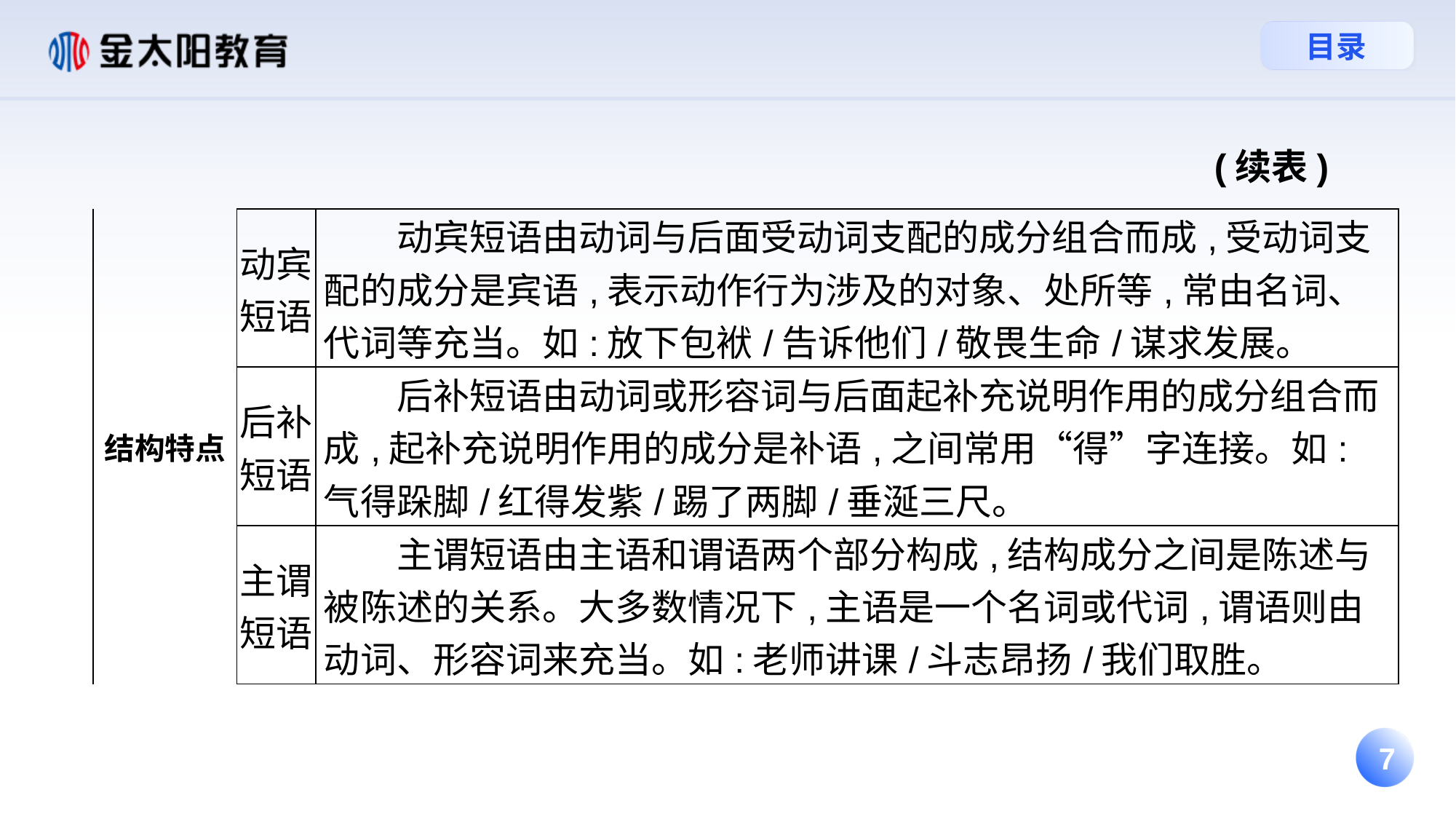

(续表)
| 结构特点 | 动宾短语 | 动宾短语由动词与后面受动词支配的成分组合而成,受动词支配的成分是宾语,表示动作行为涉及的对象、处所等,常由名词、代词等充当。如:放下包袱/告诉他们/敬畏生命/谋求发展。 |
| --- | --- | --- |
|  | 后补短语 | 后补短语由动词或形容词与后面起补充说明作用的成分组合而成,起补充说明作用的成分是补语,之间常用“得”字连接。如:气得跺脚/红得发紫/踢了两脚/垂涎三尺。 |
|  | 主谓短语 | 主谓短语由主语和谓语两个部分构成,结构成分之间是陈述与被陈述的关系。大多数情况下,主语是一个名词或代词,谓语则由动词、形容词来充当。如:老师讲课/斗志昂扬/我们取胜。 |